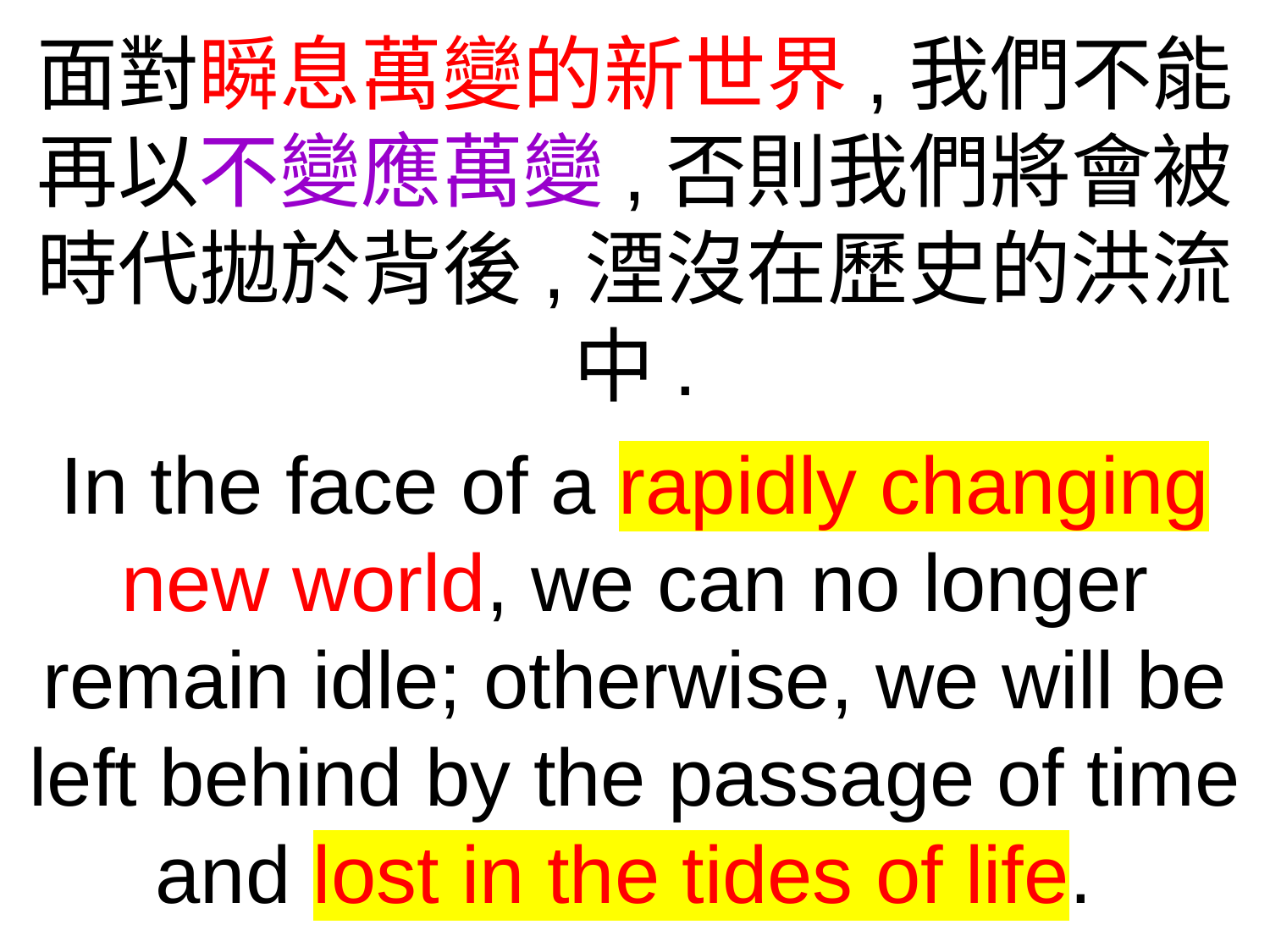

面對瞬息萬變的新世界,我們不能再以不變應萬變,否則我們將會被時代拋於背後,湮沒在歷史的洪流中.
In the face of a rapidly changing new world, we can no longer remain idle; otherwise, we will be left behind by the passage of time and lost in the tides of life.